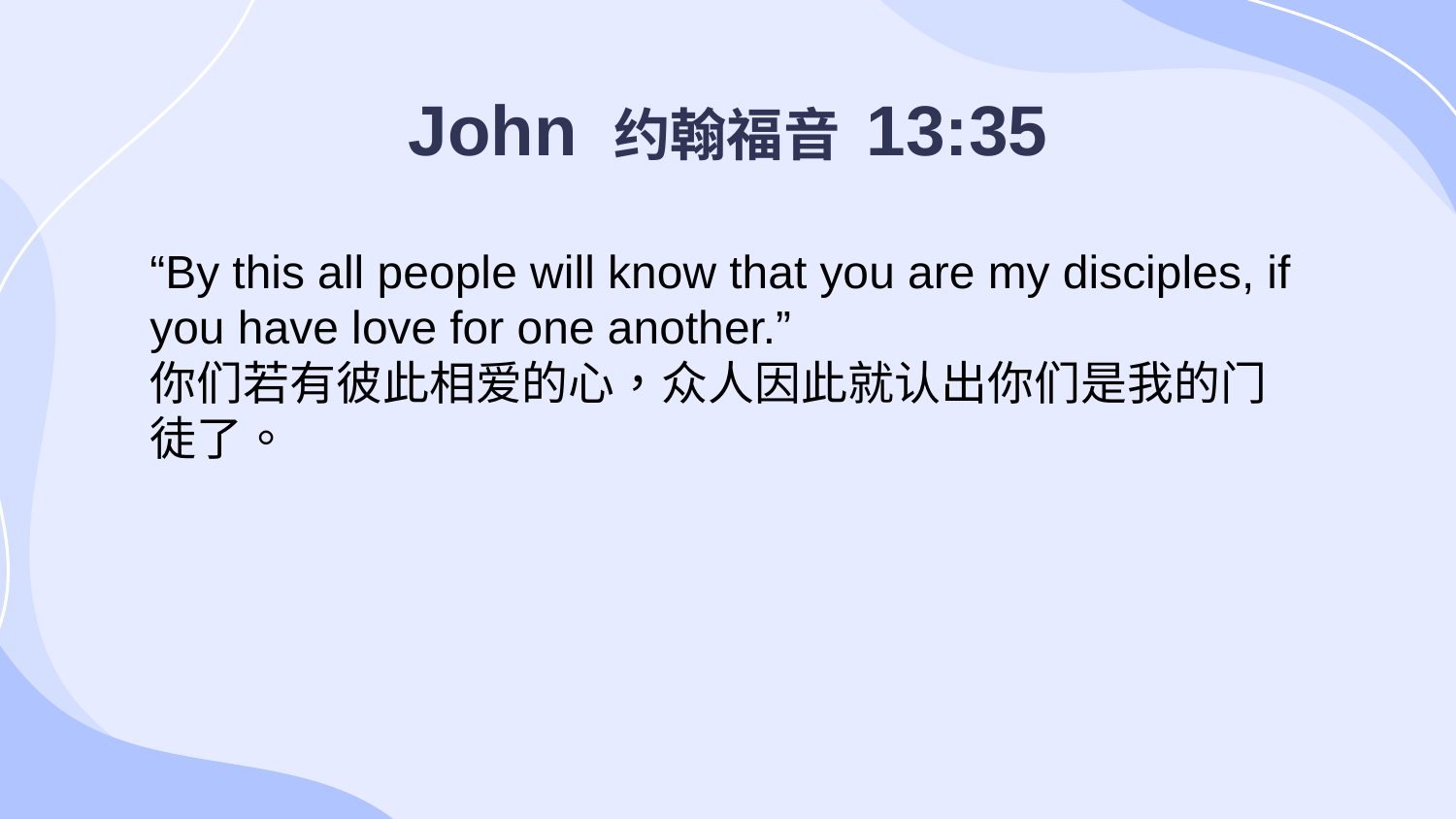

# John 约翰福音 13:35
“By this all people will know that you are my disciples, if you have love for one another.”
你们若有彼此相爱的心，众人因此就认出你们是我的门徒了。